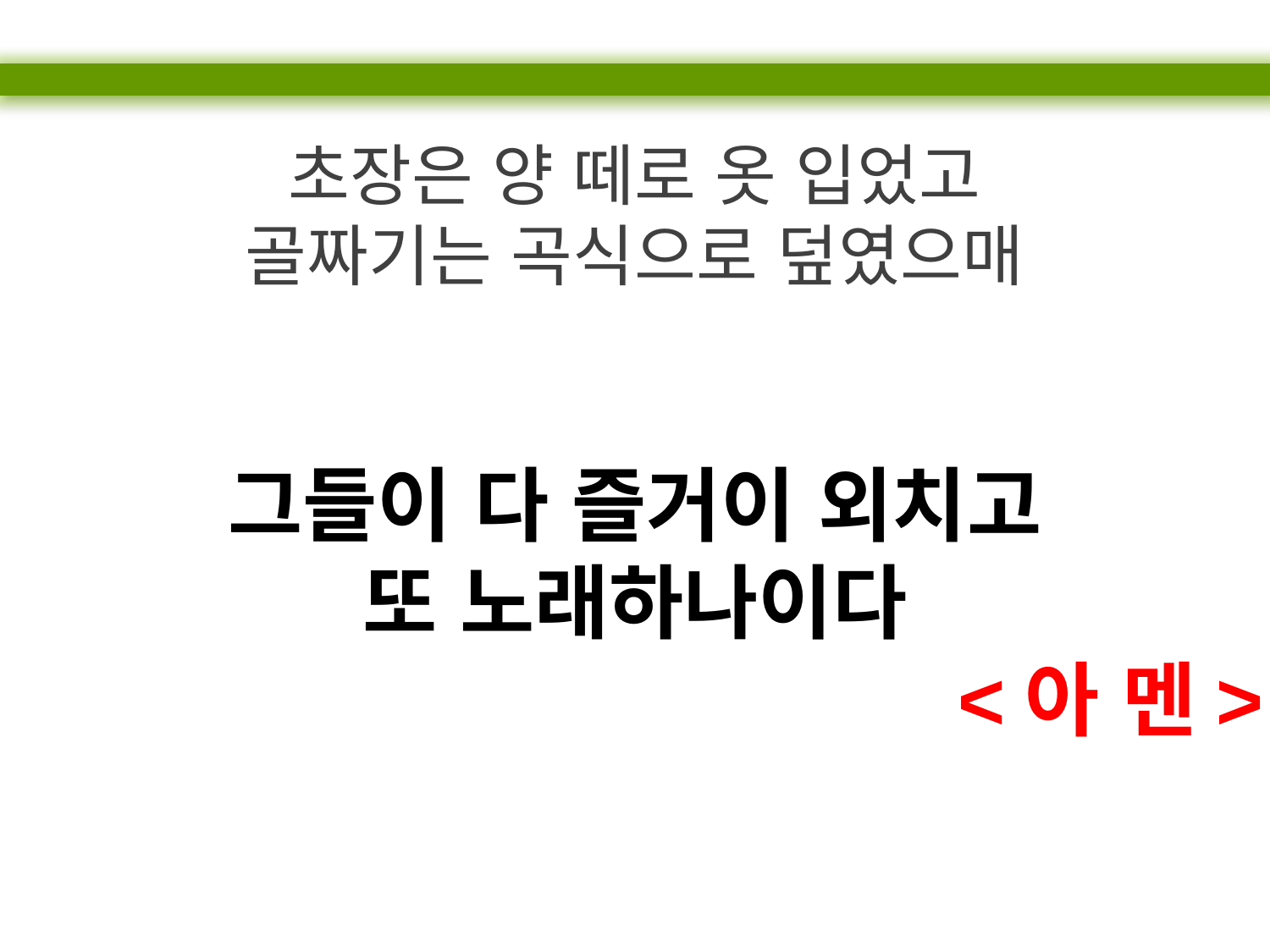

초장은 양 떼로 옷 입었고
골짜기는 곡식으로 덮였으매
그들이 다 즐거이 외치고
또 노래하나이다
<아 멘>